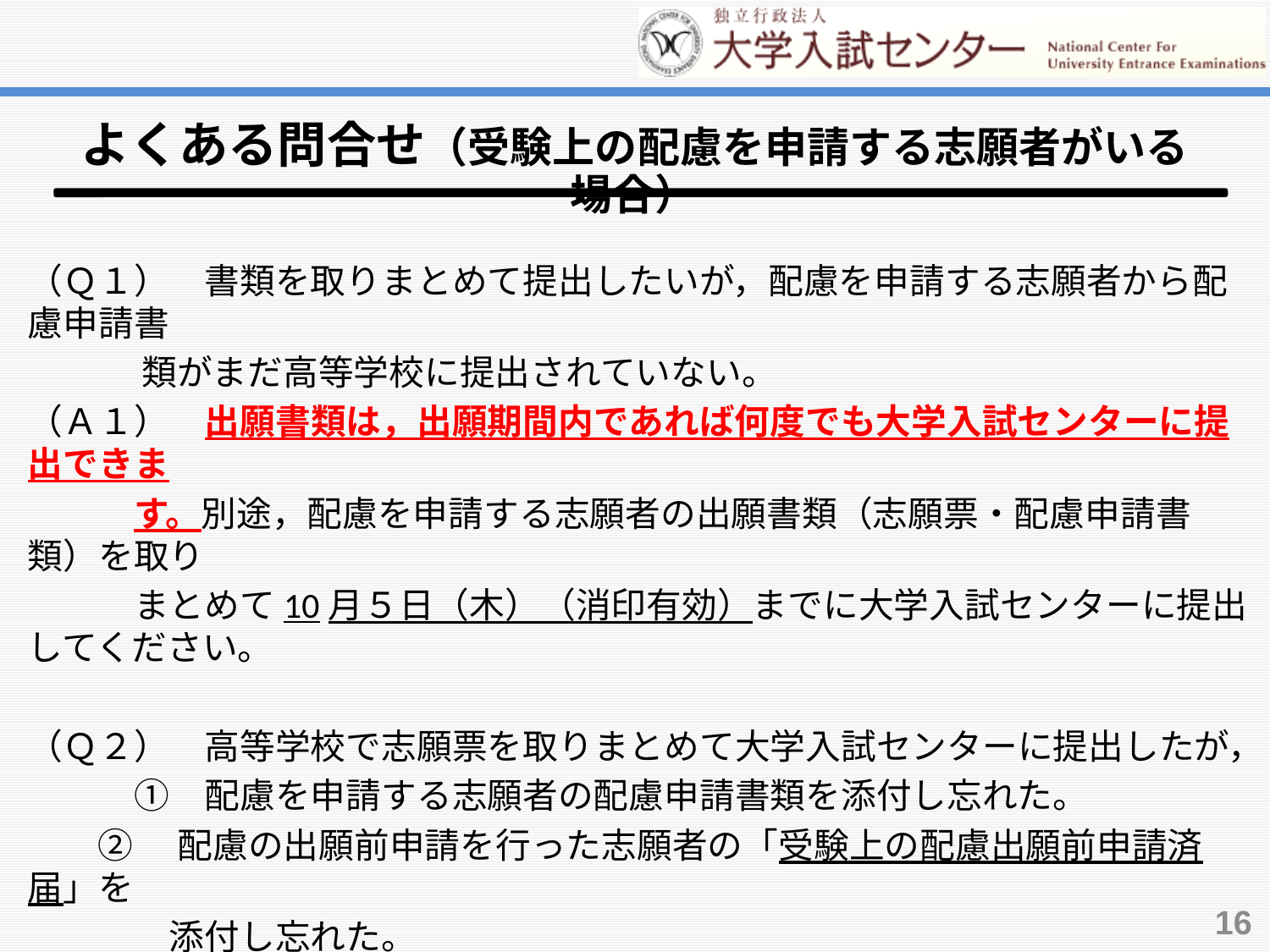

（Ｑ１）　書類を取りまとめて提出したいが，配慮を申請する志願者から配慮申請書
　　　 類がまだ高等学校に提出されていない。
（Ａ１）　出願書類は，出願期間内であれば何度でも大学入試センターに提出できま
　　　す。別途，配慮を申請する志願者の出願書類（志願票・配慮申請書類）を取り
　　　まとめて10月５日（木）（消印有効）までに大学入試センターに提出してください。

（Ｑ２）　高等学校で志願票を取りまとめて大学入試センターに提出したが，
　　　①　配慮を申請する志願者の配慮申請書類を添付し忘れた。
         ②　配慮の出願前申請を行った志願者の「受験上の配慮出願前申請済届」を
　　　　添付し忘れた。
（Ａ２-①②）　当該志願者の志願票総括表のコピーをお手元に用意の上，直ちに大
　　　　　　　学入試センターに連絡してください。

よくある問合せ（受験上の配慮を申請する志願者がいる場合）

16